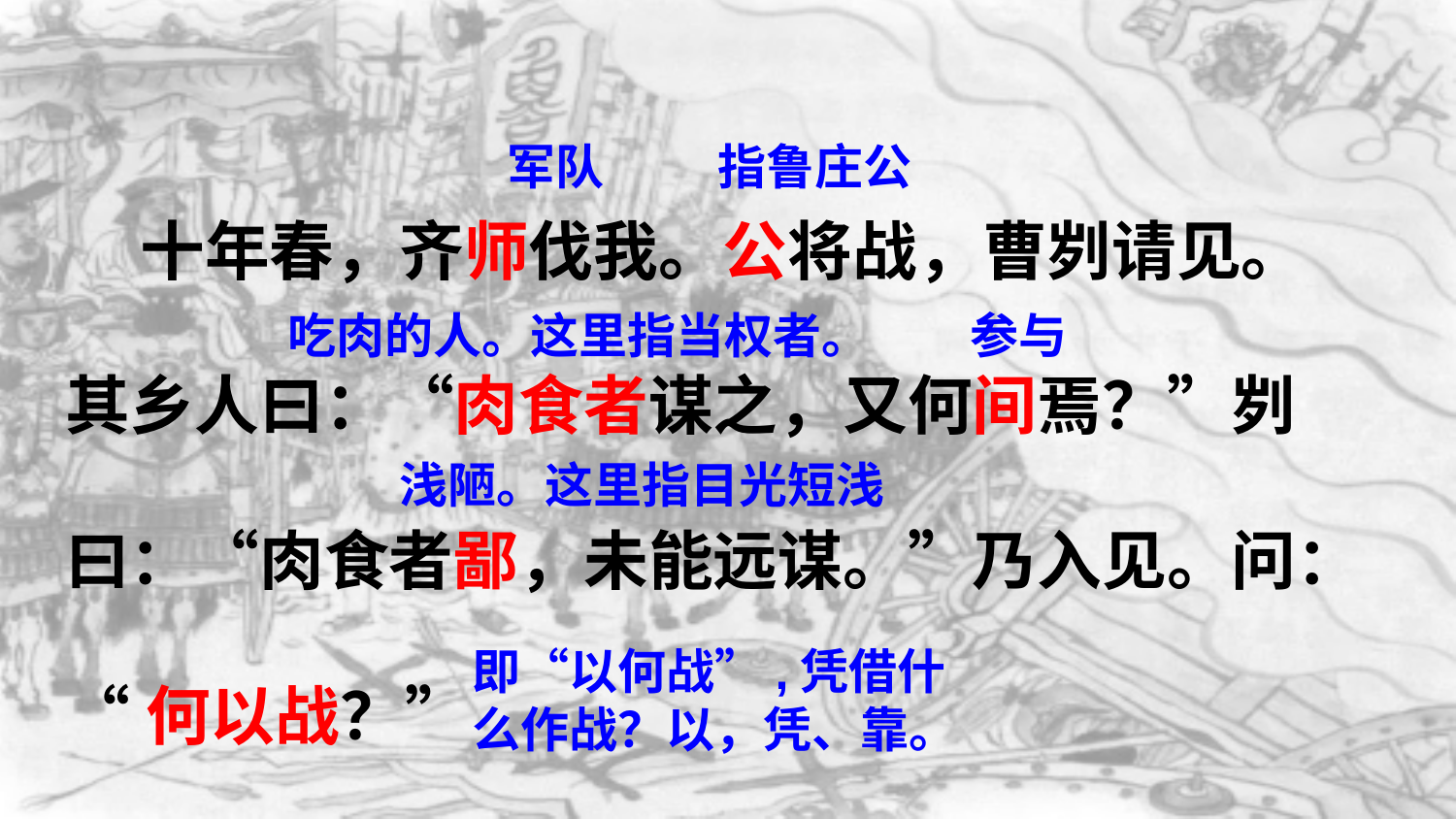

军队
指鲁庄公
    十年春，齐师伐我。公将战，曹刿请见。

其乡人曰：“肉食者谋之，又何间焉？”刿

曰：“肉食者鄙，未能远谋。”乃入见。问：

“何以战？”
参与
吃肉的人。这里指当权者。
浅陋。这里指目光短浅
即“以何战”,凭借什么作战？以，凭、靠。